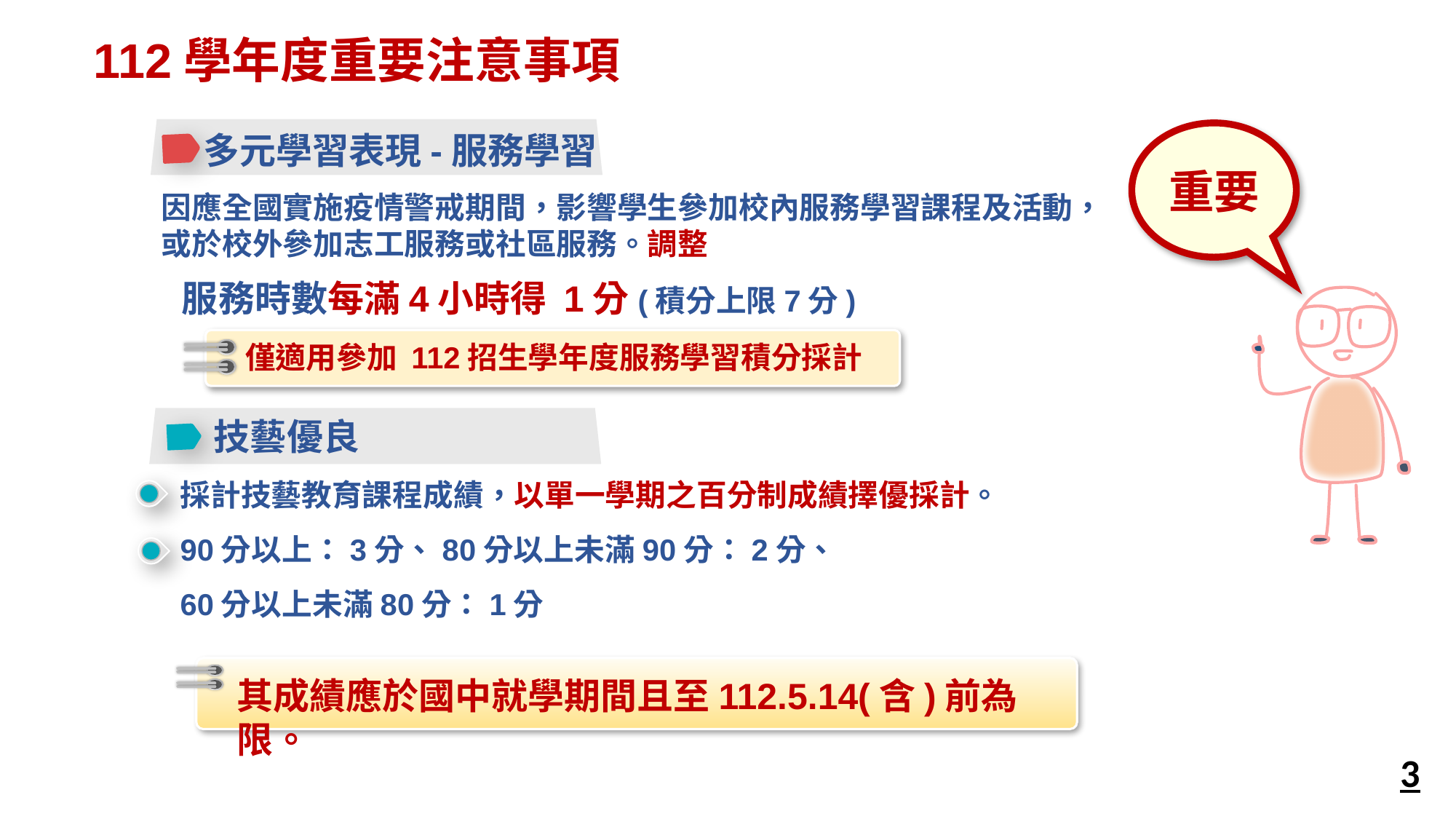

112學年度重要注意事項

多元學習表現-服務學習
重要

因應全國實施疫情警戒期間，影響學生參加校內服務學習課程及活動，或於校外參加志工服務或社區服務。調整
服務時數每滿4小時得 1分(積分上限7分)

# 僅適用參加 112招生學年度服務學習積分採計

技藝優良

採計技藝教育課程成績，以單一學期之百分制成績擇優採計。
90分以上：3分、80分以上未滿90分：2分、
60分以上未滿80分：1分

其成績應於國中就學期間且至112.5.14(含)前為限。
3